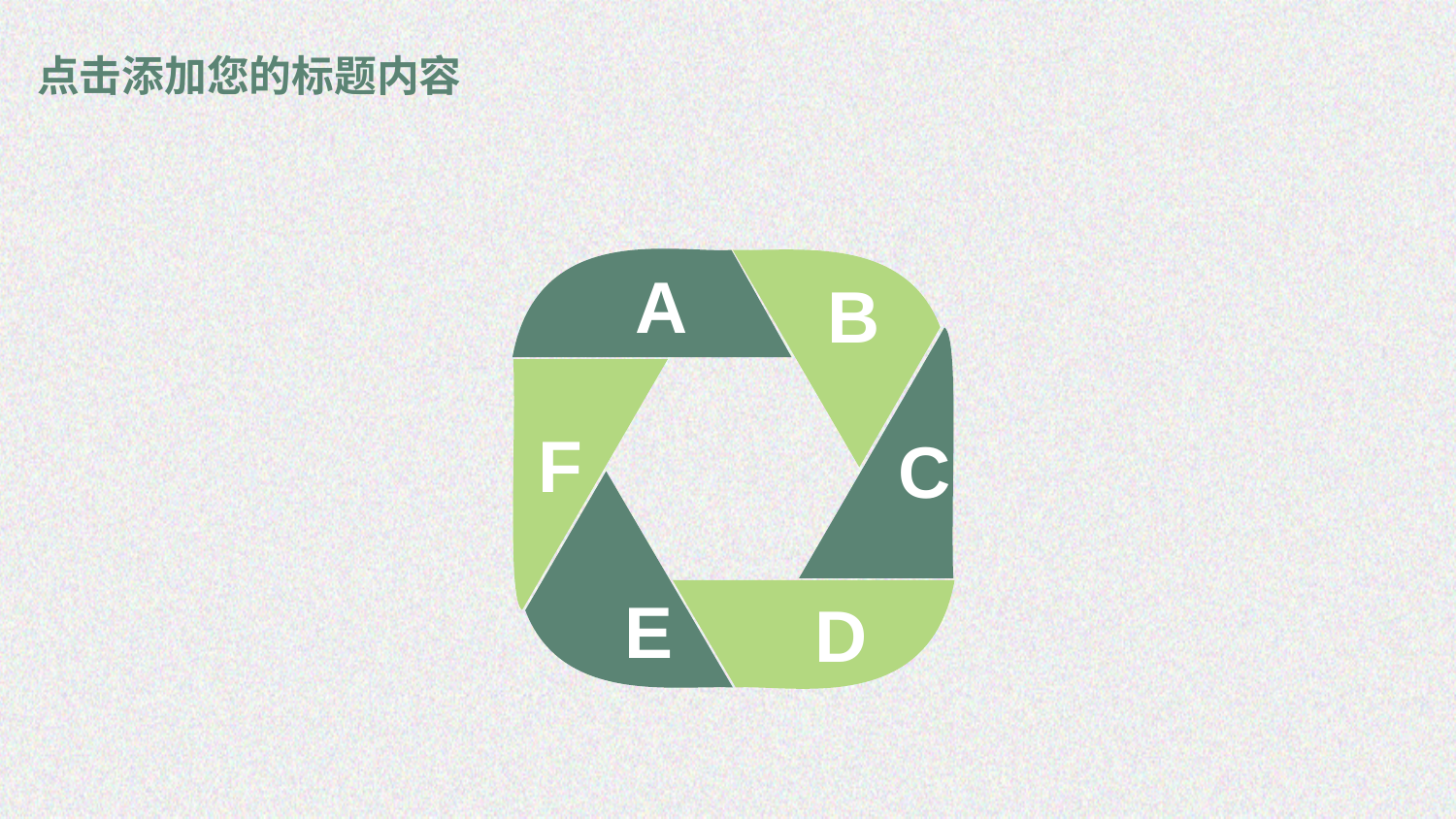

点击添加您的标题内容

A
B

F
C

E

D